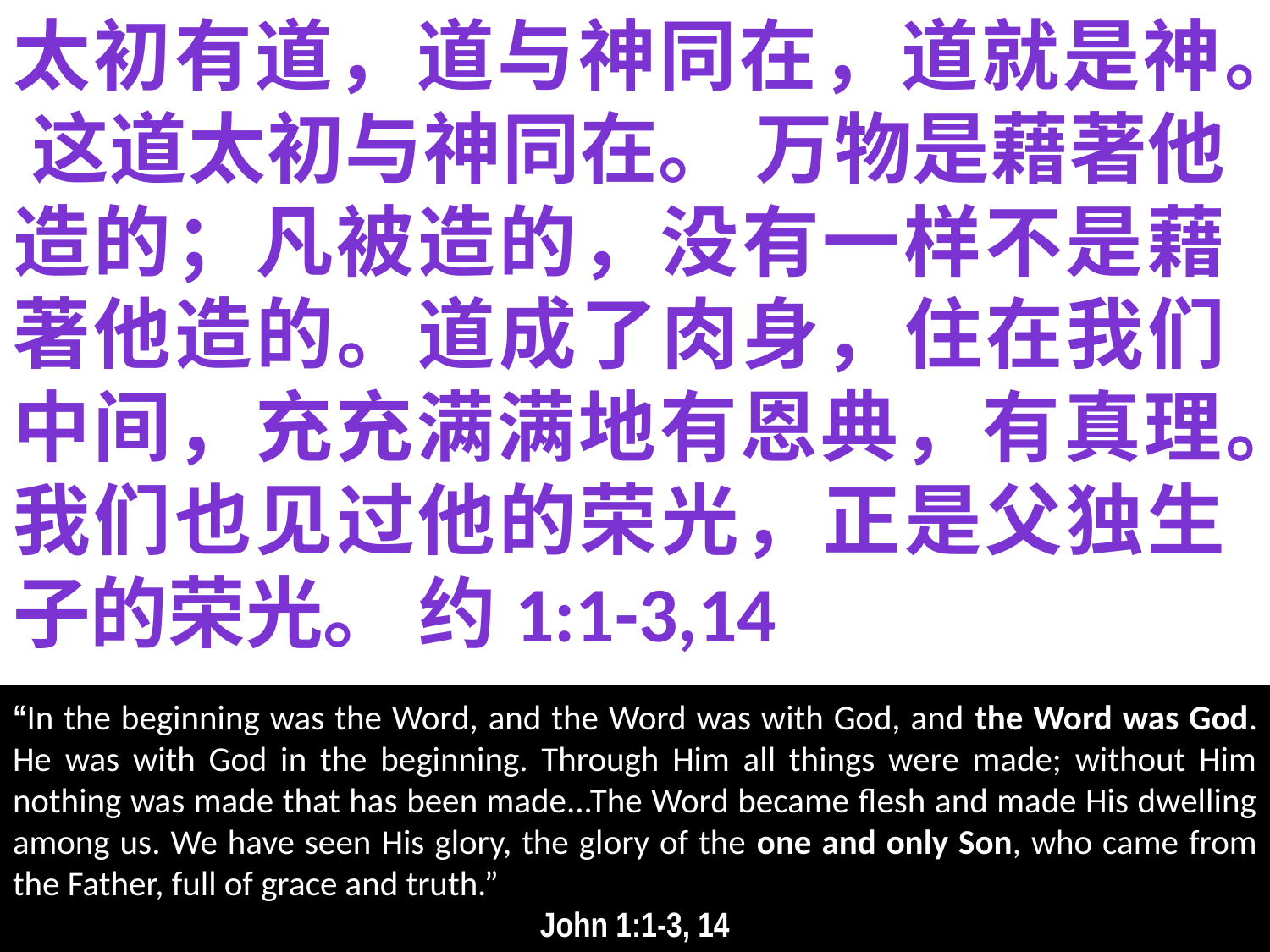

# 太初有道，道与神同在，道就是神。 这道太初与神同在。 万物是藉著他造的；凡被造的，没有一样不是藉著他造的。道成了肉身，住在我们中间，充充满满地有恩典，有真理。我们也见过他的荣光，正是父独生子的荣光。 约1:1-3,14
“In the beginning was the Word, and the Word was with God, and the Word was God. He was with God in the beginning. Through Him all things were made; without Him nothing was made that has been made...The Word became flesh and made His dwelling among us. We have seen His glory, the glory of the one and only Son, who came from the Father, full of grace and truth.”
John 1:1-3, 14